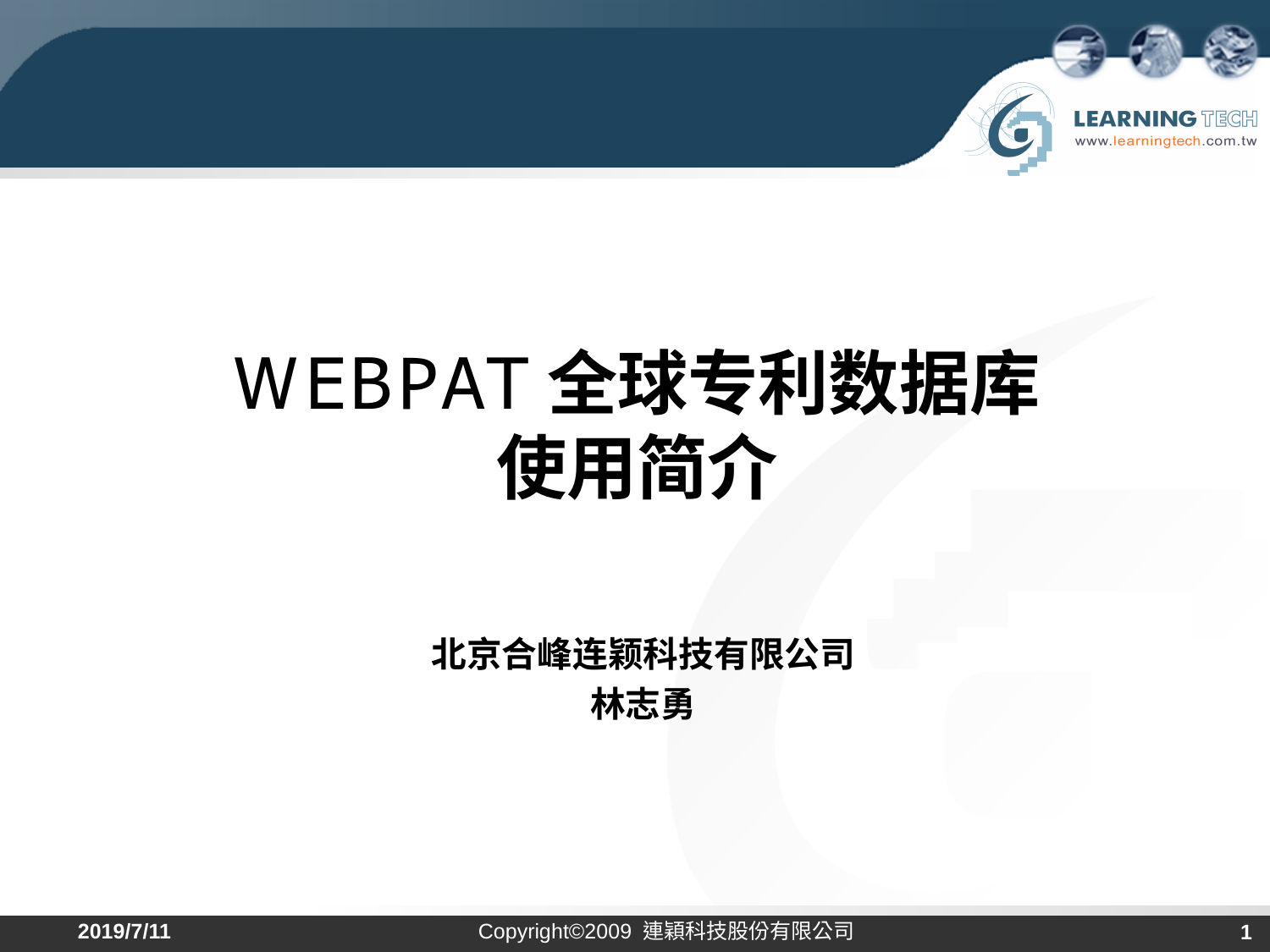

# WEBPAT全球专利数据库 使用简介
北京合峰连颖科技有限公司
林志勇

2019/7/11
Copyright©2009 連穎科技股份有限公司
1